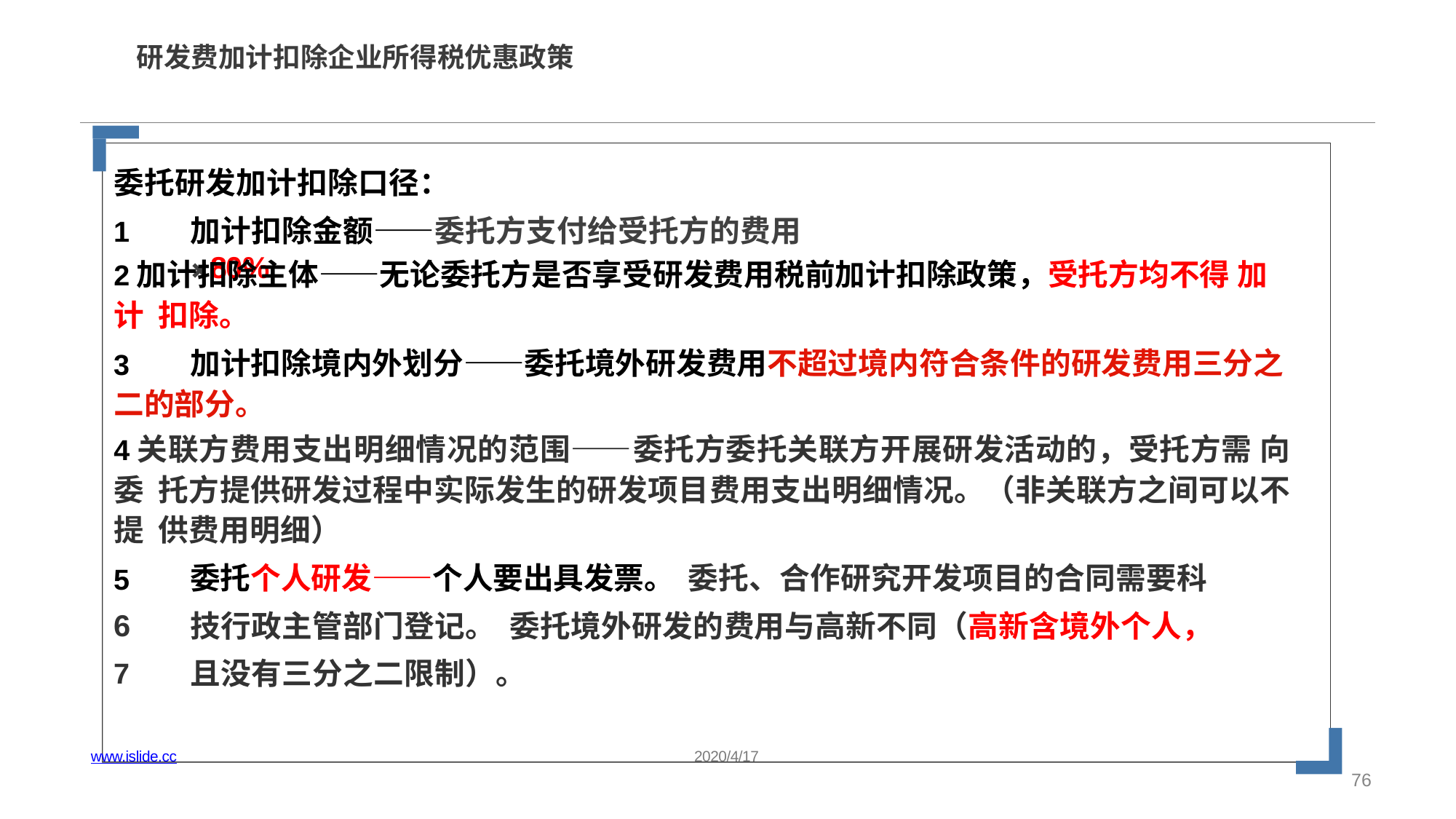

研发费加计扣除企业所得税优惠政策

# 委托研发加计扣除口径：
加计扣除金额——委托方支付给受托方的费用×80%
1
2加计扣除主体——无论委托方是否享受研发费用税前加计扣除政策，受托方均不得 加计  扣除。
加计扣除境内外划分——委托境外研发费用不超过境内符合条件的研发费用三分之
3
二的部分。
4关联方费用支出明细情况的范围——委托方委托关联方开展研发活动的，受托方需 向委  托方提供研发过程中实际发生的研发项目费用支出明细情况。（非关联方之间可以不 提  供费用明细）
委托个人研发——个人要出具发票。  委托、合作研究开发项目的合同需要科技行政主管部门登记。  委托境外研发的费用与高新不同（高新含境外个人，且没有三分之二限制）。
5
6
7

www.islide.cc
2020/4/17

76